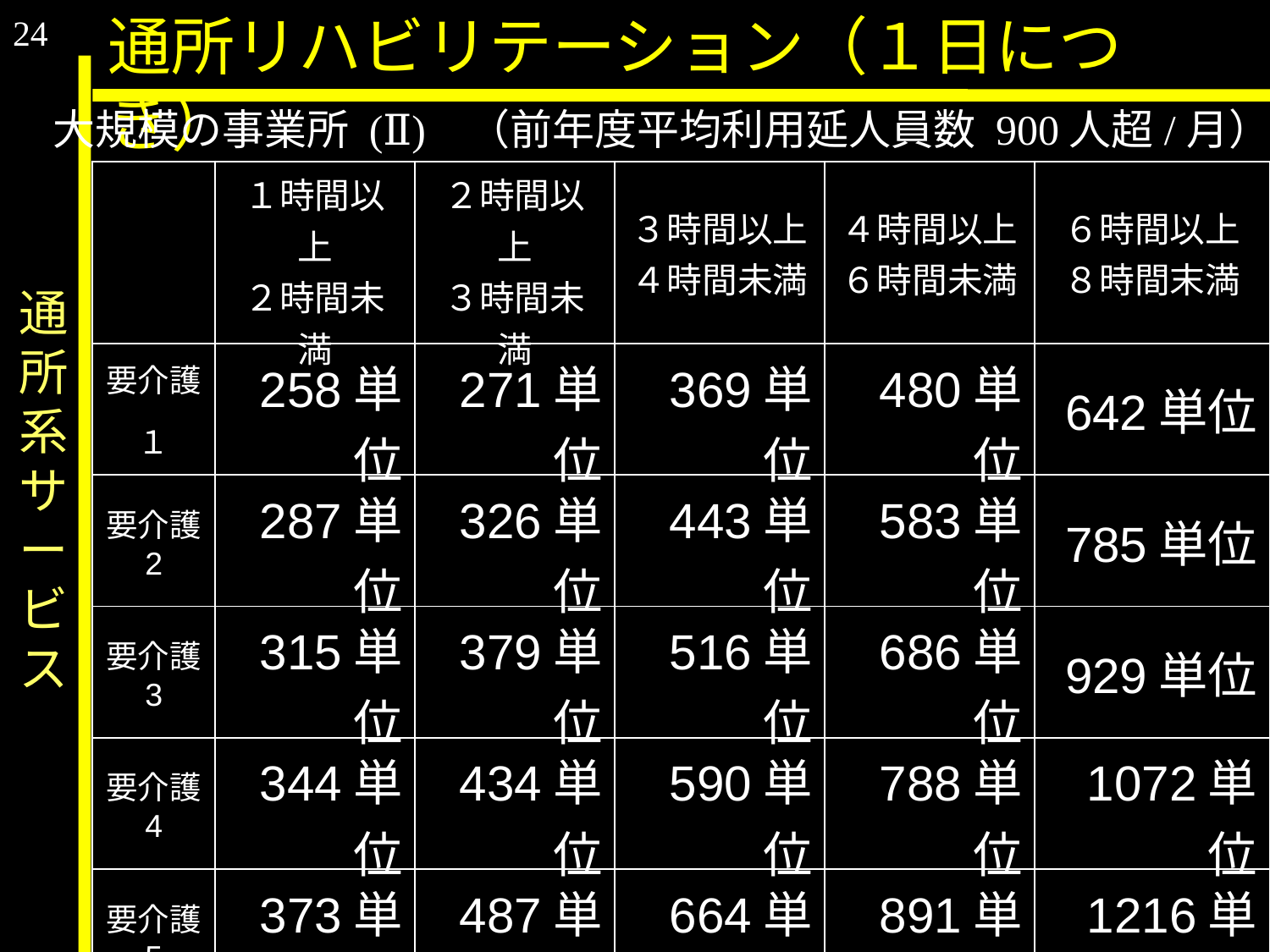

24
通所リハビリテーション（１日につき）

大規模の事業所 (Ⅱ)   （前年度平均利用延人員数 900人超/月）
通所系サービス
|  | １時間以上 ２時間未満 | ２時間以上 ３時間未満 | ３時間以上 ４時間未満 | ４時間以上 ６時間未満 | ６時間以上 ８時間末満 |
| --- | --- | --- | --- | --- | --- |
| 要介護 １ | 258単位 | 271単位 | 369単位 | 480単位 | 642単位 |
| 要介護 2 | 287単位 | 326単位 | 443単位 | 583単位 | 785単位 |
| 要介護 3 | 315単位 | 379単位 | 516単位 | 686単位 | 929単位 |
| 要介護 4 | 344単位 | 434単位 | 590単位 | 788単位 | 1072単位 |
| 要介護 5 | 373単位 | 487単位 | 664単位 | 891単位 | 1216単位 |